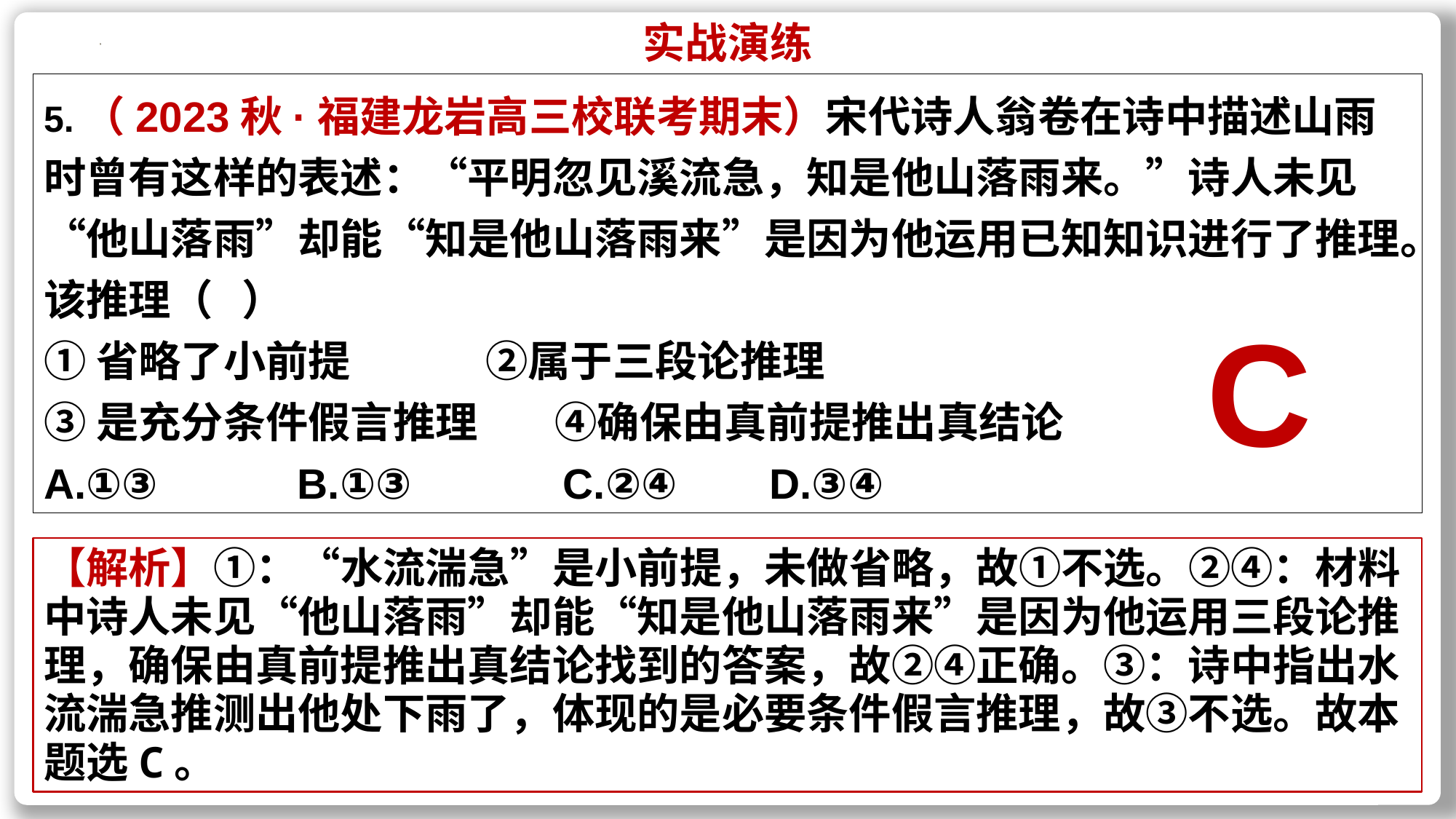

实战演练
5.（2023秋·福建龙岩高三校联考期末）宋代诗人翁卷在诗中描述山雨时曾有这样的表述：“平明忽见溪流急，知是他山落雨来。”诗人未见“他山落雨”却能“知是他山落雨来”是因为他运用已知知识进行了推理。该推理（   ）
①省略了小前提              ②属于三段论推理
③是充分条件假言推理        ④确保由真前提推出真结论
A.①③	   B.①③	       C.②④	      D.③④
C
【解析】①：“水流湍急”是小前提，未做省略，故①不选。②④：材料中诗人未见“他山落雨”却能“知是他山落雨来”是因为他运用三段论推理，确保由真前提推出真结论找到的答案，故②④正确。③：诗中指出水流湍急推测出他处下雨了，体现的是必要条件假言推理，故③不选。故本题选C。